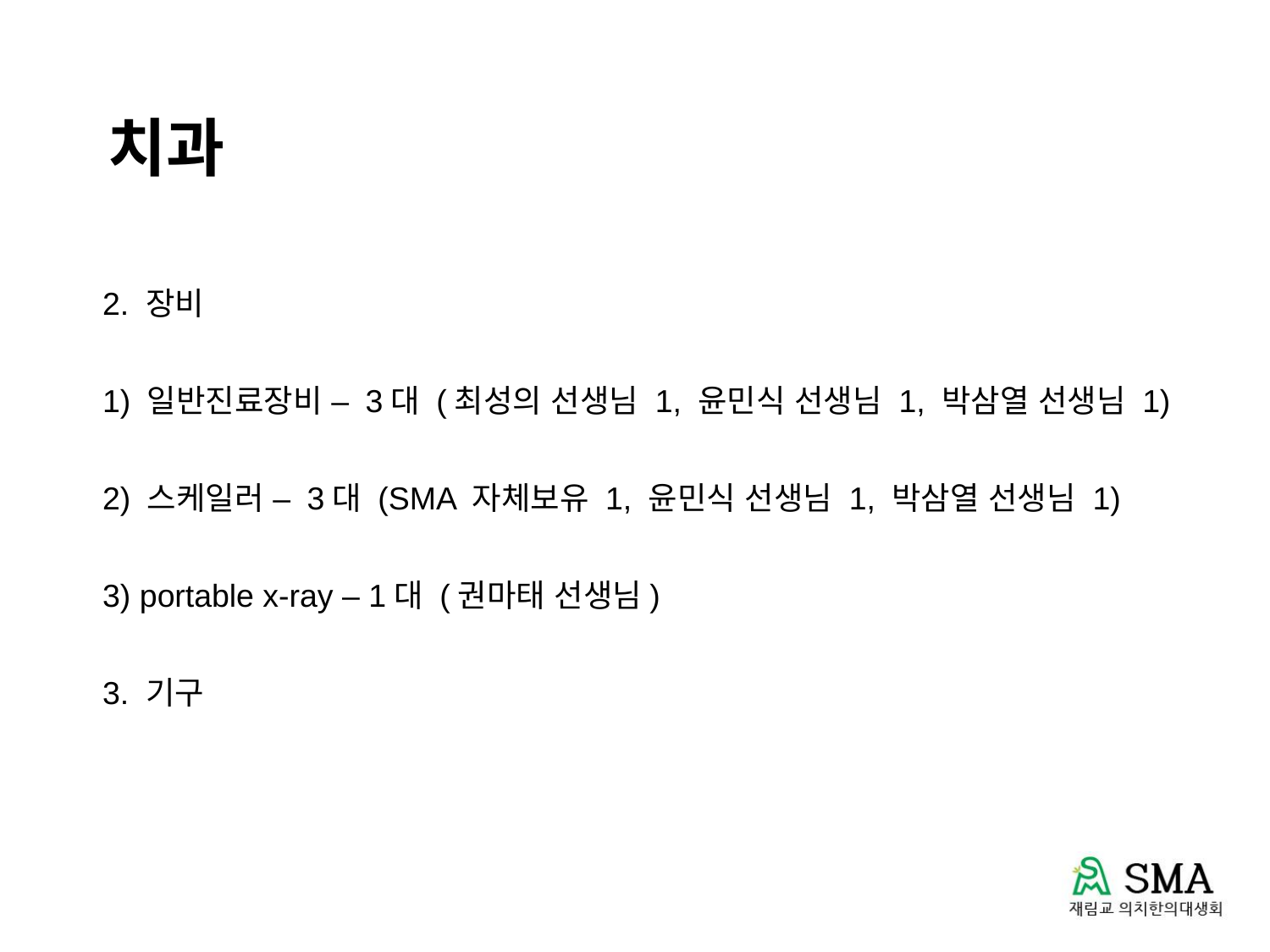

# 치과

2. 장비

1) 일반진료장비 – 3대 (최성의 선생님 1, 윤민식 선생님 1, 박삼열 선생님 1)

2) 스케일러 – 3대 (SMA 자체보유 1, 윤민식 선생님 1, 박삼열 선생님 1)

3) portable x-ray – 1대 (권마태 선생님)

3. 기구